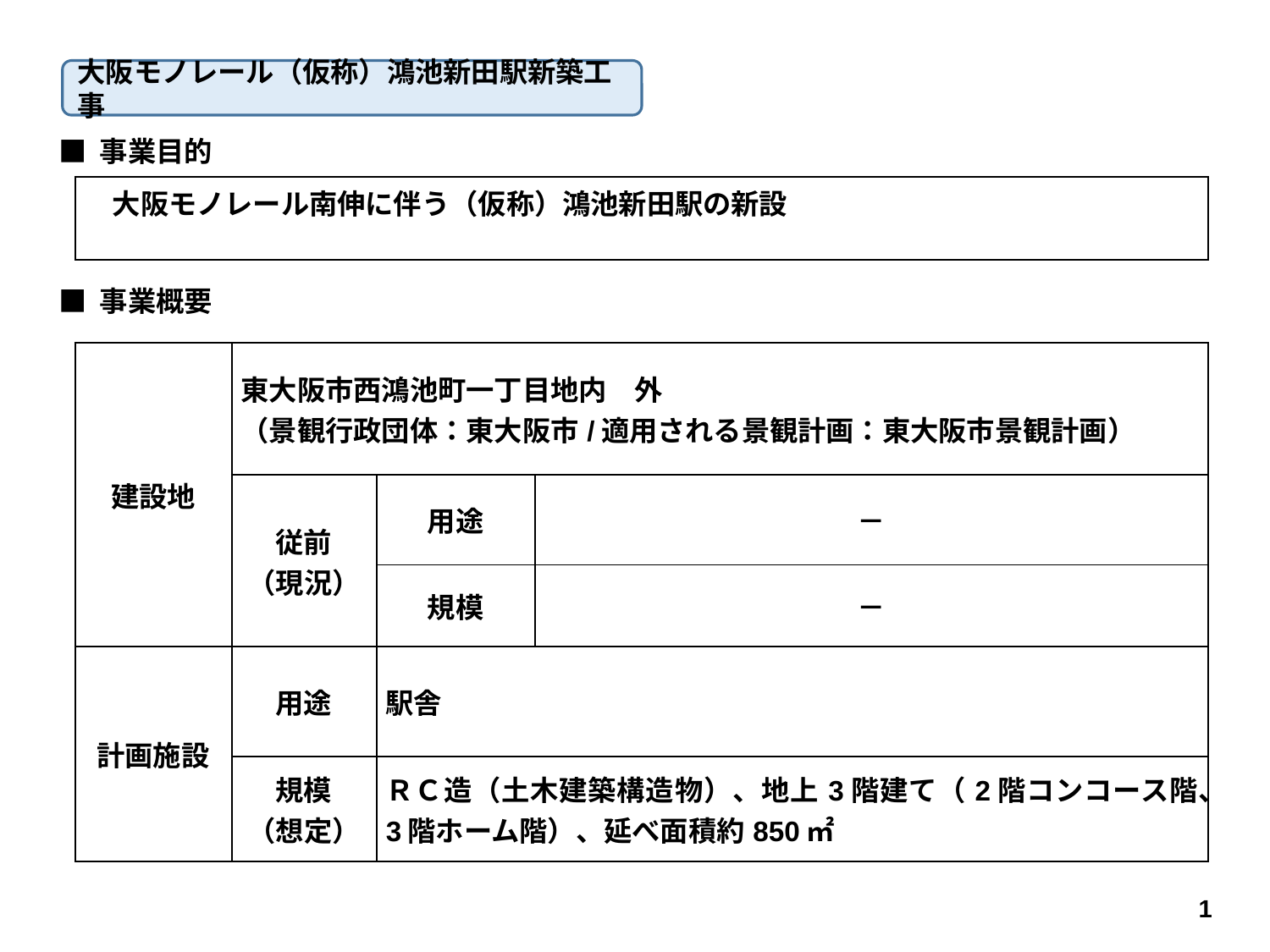

大阪モノレール（仮称）鴻池新田駅新築工事
■ 事業目的
| 大阪モノレール南伸に伴う（仮称）鴻池新田駅の新設 |
| --- |
■ 事業概要
| 建設地 | 東大阪市西鴻池町一丁目地内　外 （景観行政団体：東大阪市/適用される景観計画：東大阪市景観計画） |  |  |
| --- | --- | --- | --- |
|  | 従前 （現況） | 用途 | － |
|  |  | 規模 | － |
| 計画施設 | 用途 | 駅舎 |  |
|  | 規模 （想定） | ＲＣ造（土木建築構造物）、地上3階建て（2階コンコース階、3階ホーム階）、延べ面積約850㎡ |  |
1